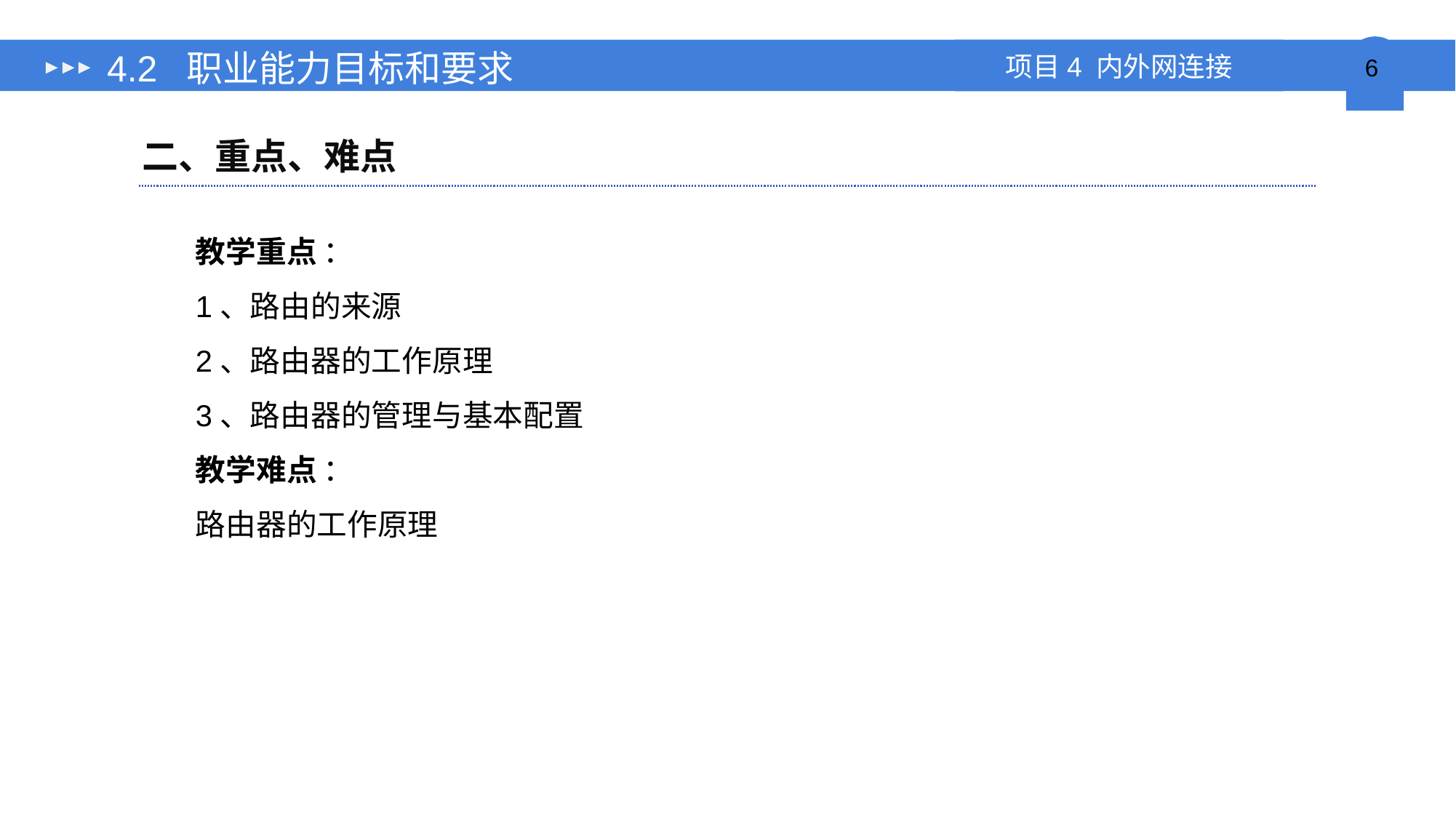

# 4.2  职业能力目标和要求
二、重点、难点

教学重点 ：
1、路由的来源
2、路由器的工作原理
3、路由器的管理与基本配置
教学难点 ：
路由器的工作原理